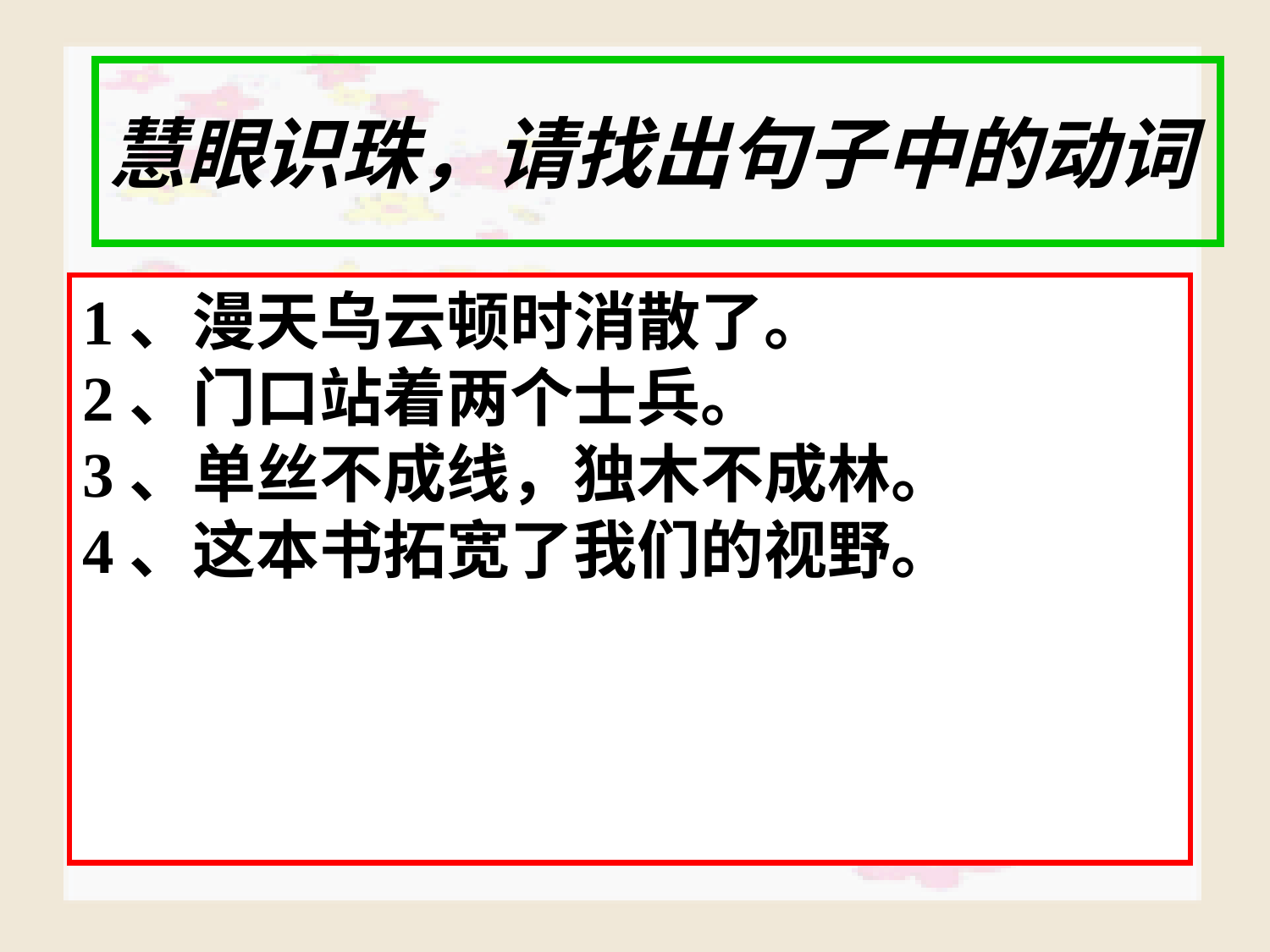

# 慧眼识珠，请找出句子中的动词
1、漫天乌云顿时消散了。
2、门口站着两个士兵。
3、单丝不成线，独木不成林。
4、这本书拓宽了我们的视野。